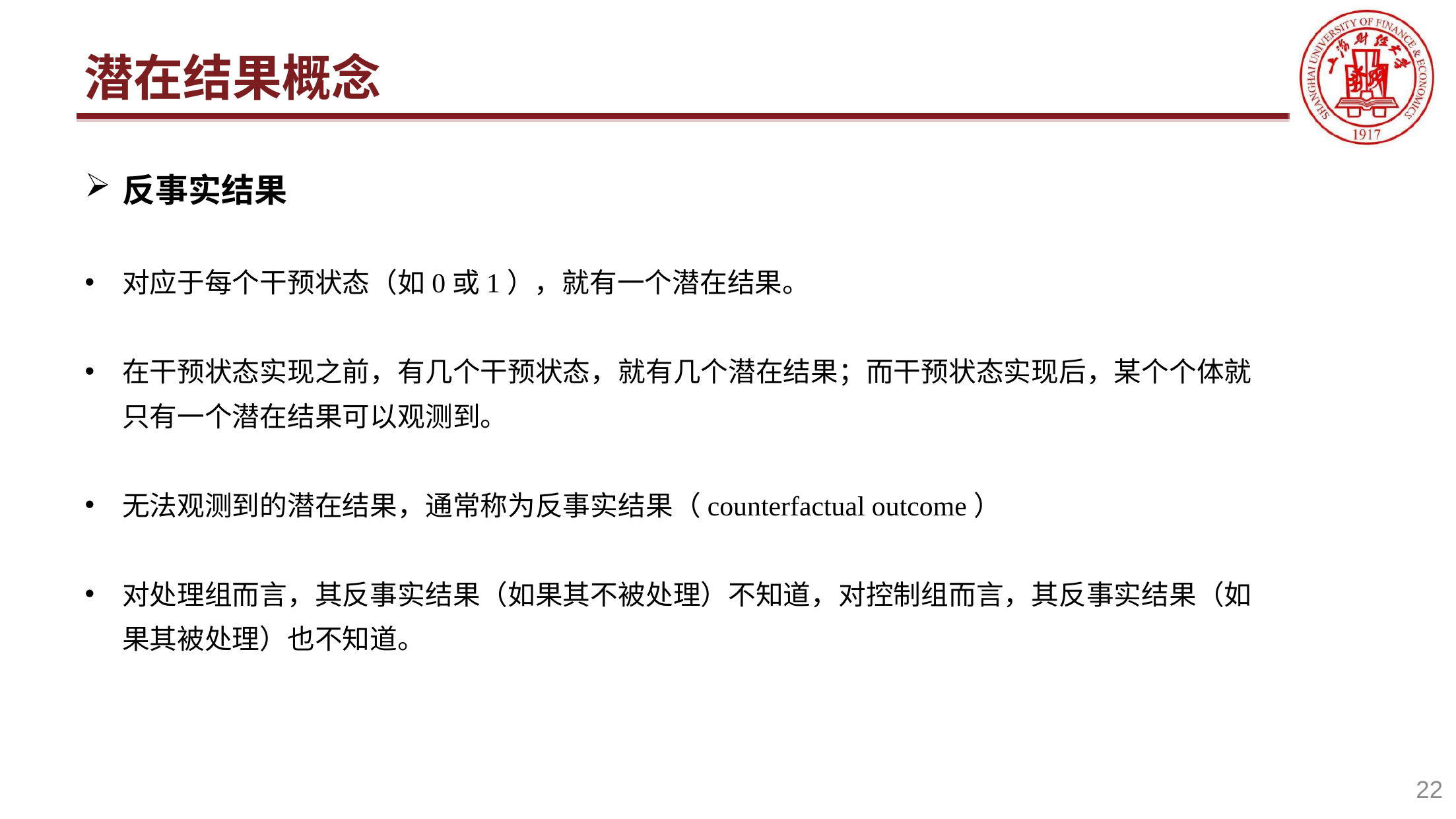

# 潜在结果概念
反事实结果

对应于每个干预状态（如0或1），就有一个潜在结果。

在干预状态实现之前，有几个干预状态，就有几个潜在结果；而干预状态实现后，某个个体就只有一个潜在结果可以观测到。

无法观测到的潜在结果，通常称为反事实结果（counterfactual outcome）

对处理组而言，其反事实结果（如果其不被处理）不知道，对控制组而言，其反事实结果（如果其被处理）也不知道。
22